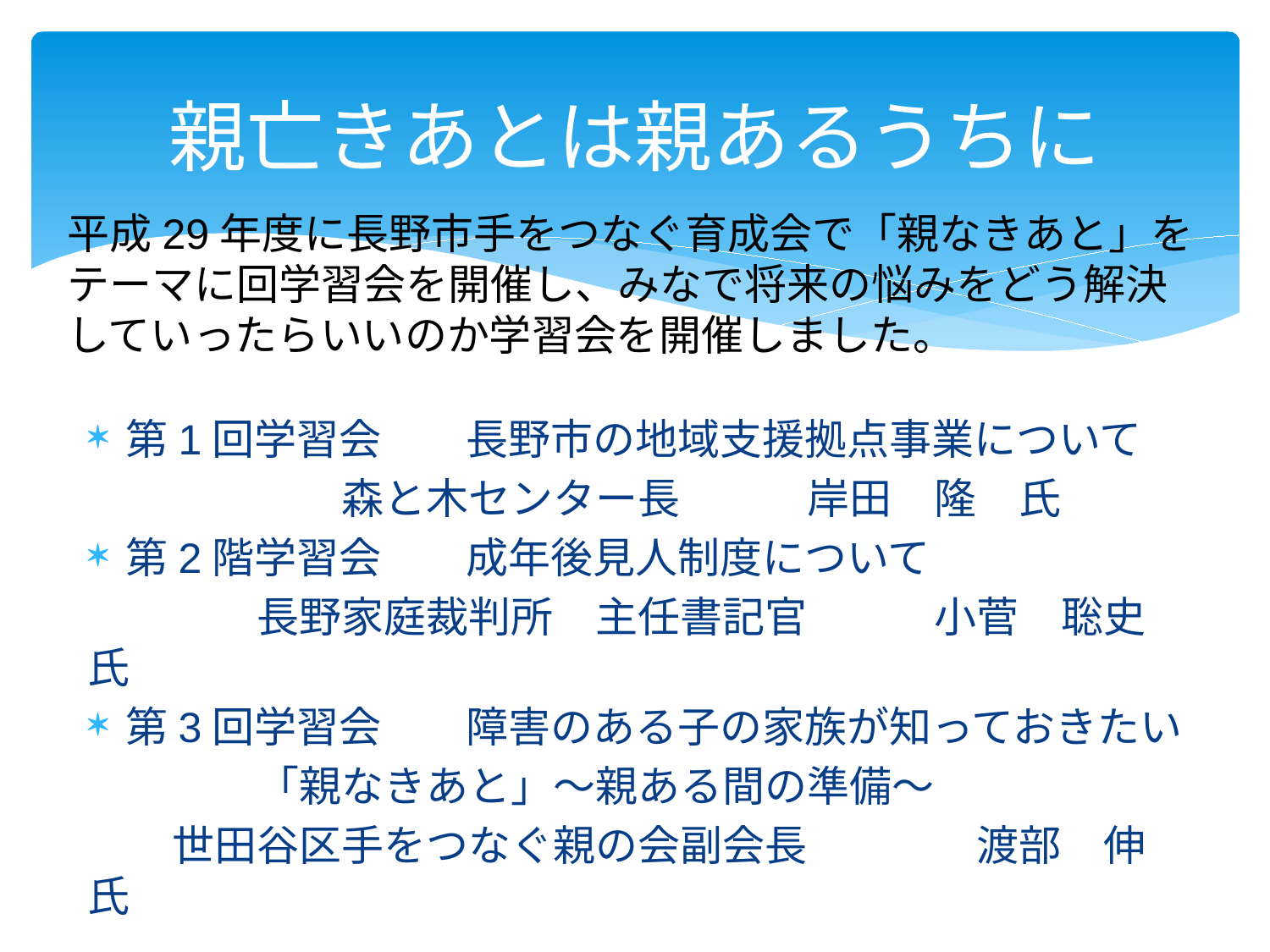

# 親亡きあとは親あるうちに
平成29年度に長野市手をつなぐ育成会で「親なきあと」をテーマに回学習会を開催し、みなで将来の悩みをどう解決していったらいいのか学習会を開催しました。

第1回学習会　　長野市の地域支援拠点事業について
　　　　　　森と木センター長　　　岸田　隆　氏
第2階学習会　　成年後見人制度について
　　　　長野家庭裁判所　主任書記官　　　小菅　聡史　氏
第3回学習会　　障害のある子の家族が知っておきたい
　　　　「親なきあと」～親ある間の準備～
　　世田谷区手をつなぐ親の会副会長　　　　渡部　伸　氏
　　　　　　　　　　　　　　　　　　　　　　　　　　　　（行政書士）